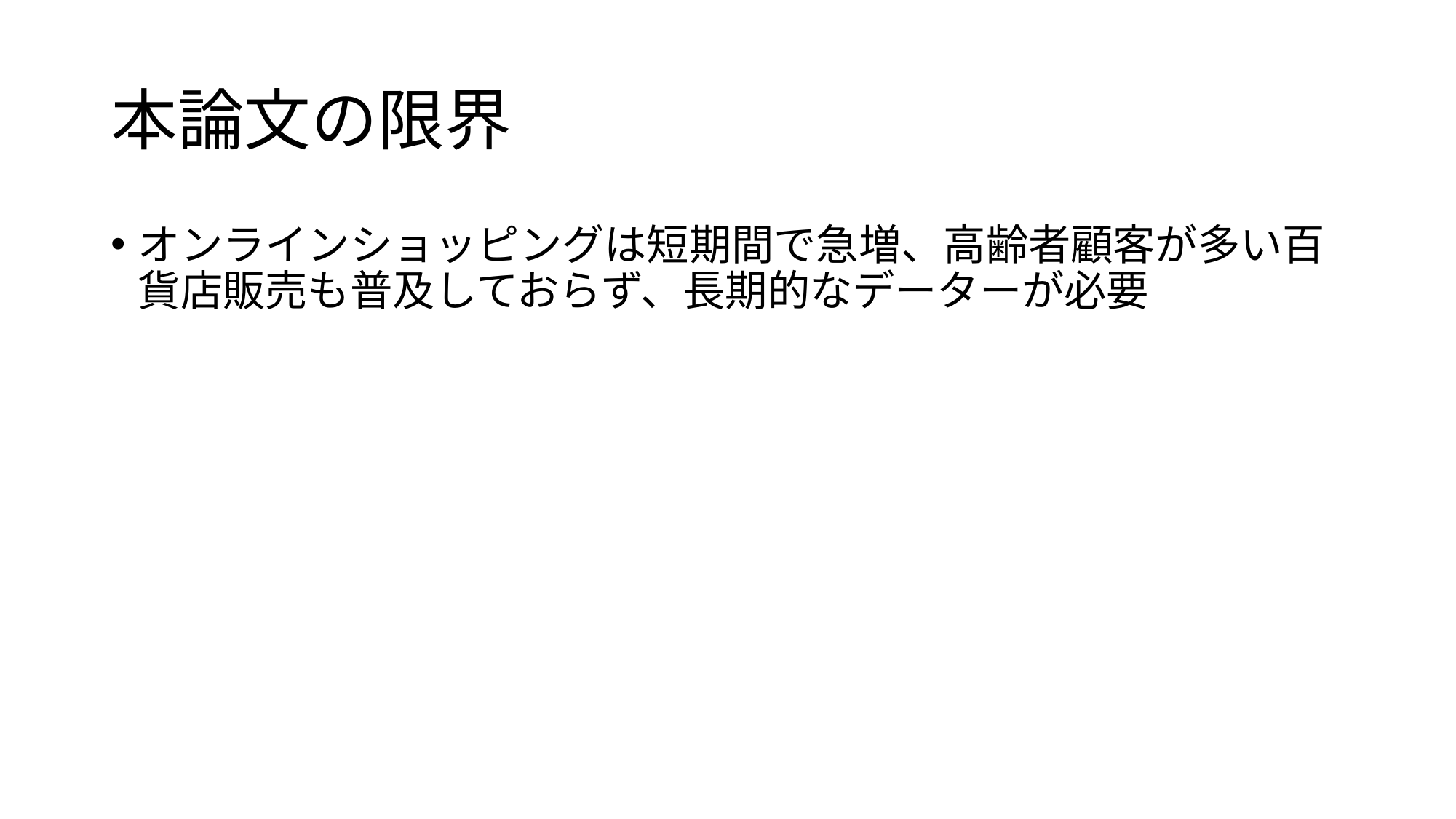

# 本論文の限界
オンラインショッピングは短期間で急増、高齢者顧客が多い百貨店販売も普及しておらず、長期的なデーターが必要